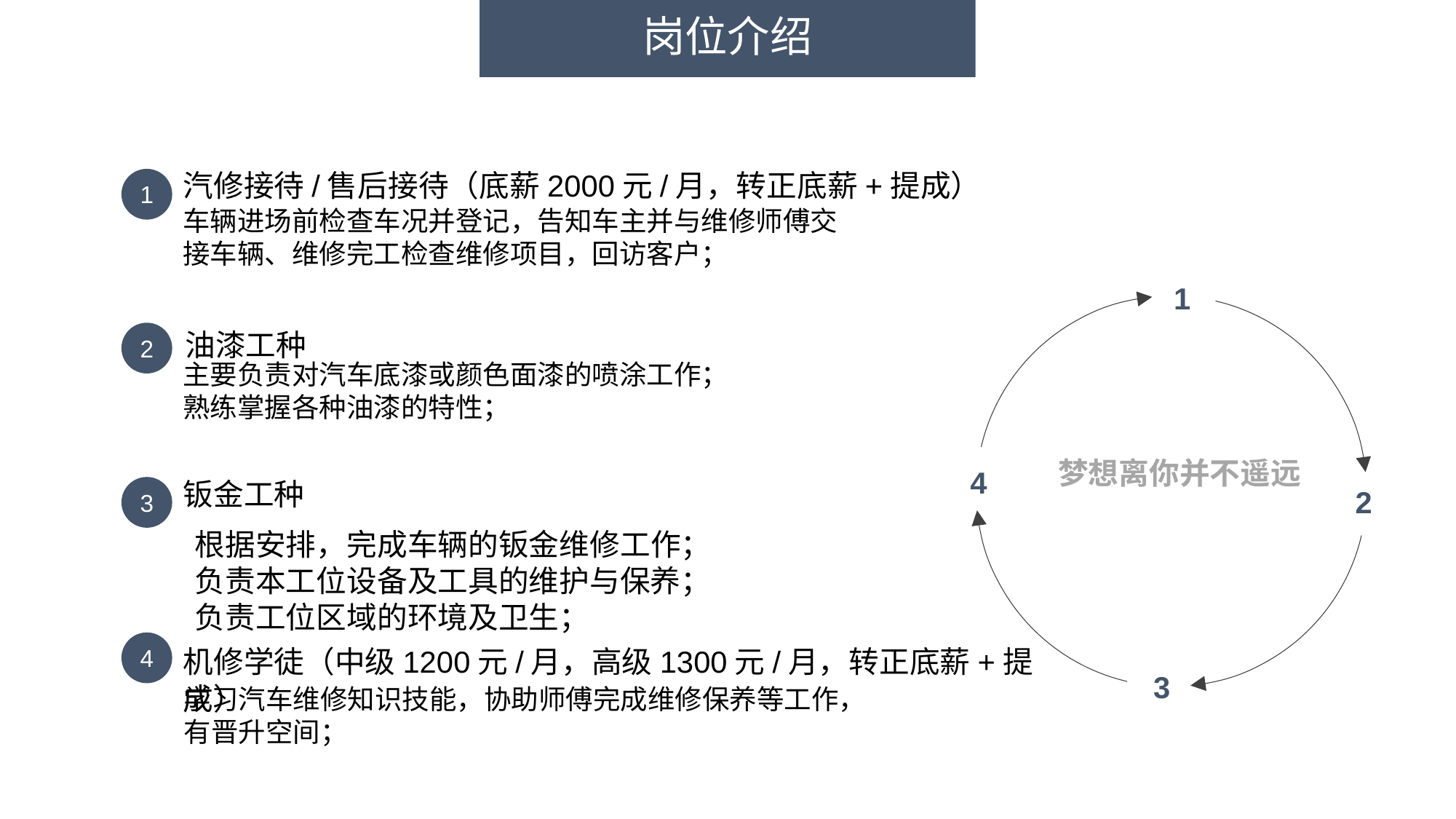

# 岗位介绍
汽修接待/售后接待（底薪2000元/月，转正底薪+提成）
1
车辆进场前检查车况并登记，告知车主并与维修师傅交接车辆、维修完工检查维修项目，回访客户；
1

梦想离你并不遥远
4
2
3
油漆工种
2
主要负责对汽车底漆或颜色面漆的喷涂工作；
熟练掌握各种油漆的特性；
钣金工种
3
根据安排，完成车辆的钣金维修工作；负责本工位设备及工具的维护与保养；
负责工位区域的环境及卫生；

4
机修学徒（中级1200元/月，高级1300元/月，转正底薪+提成）
学习汽车维修知识技能，协助师傅完成维修保养等工作，有晋升空间；